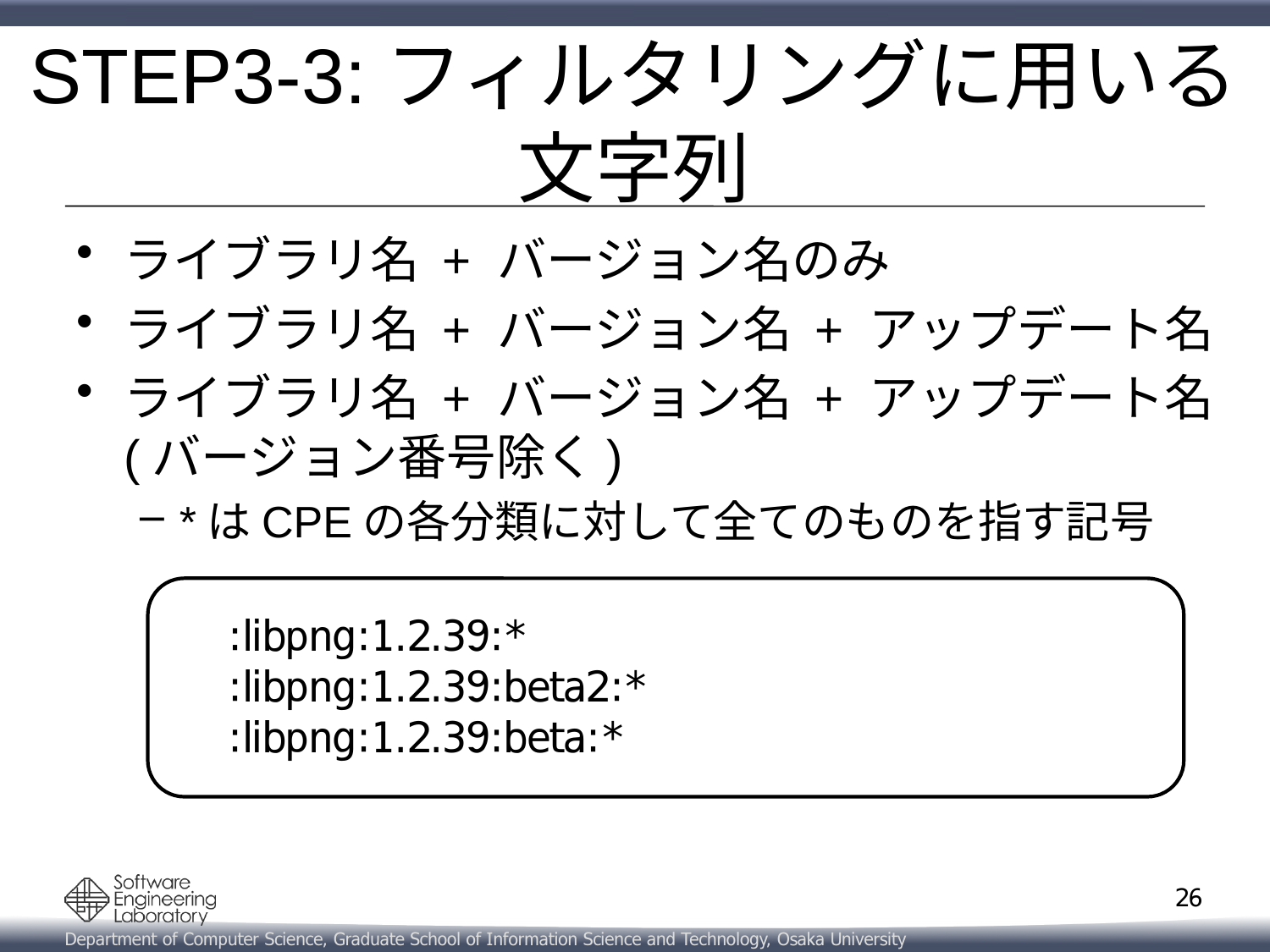

# STEP3-3:フィルタリングに用いる文字列
ライブラリ名 + バージョン名のみ
ライブラリ名 + バージョン名 + アップデート名
ライブラリ名 + バージョン名 + アップデート名(バージョン番号除く)
*はCPEの各分類に対して全てのものを指す記号

:libpng:1.2.39:*
:libpng:1.2.39:beta2:*
:libpng:1.2.39:beta:*

26